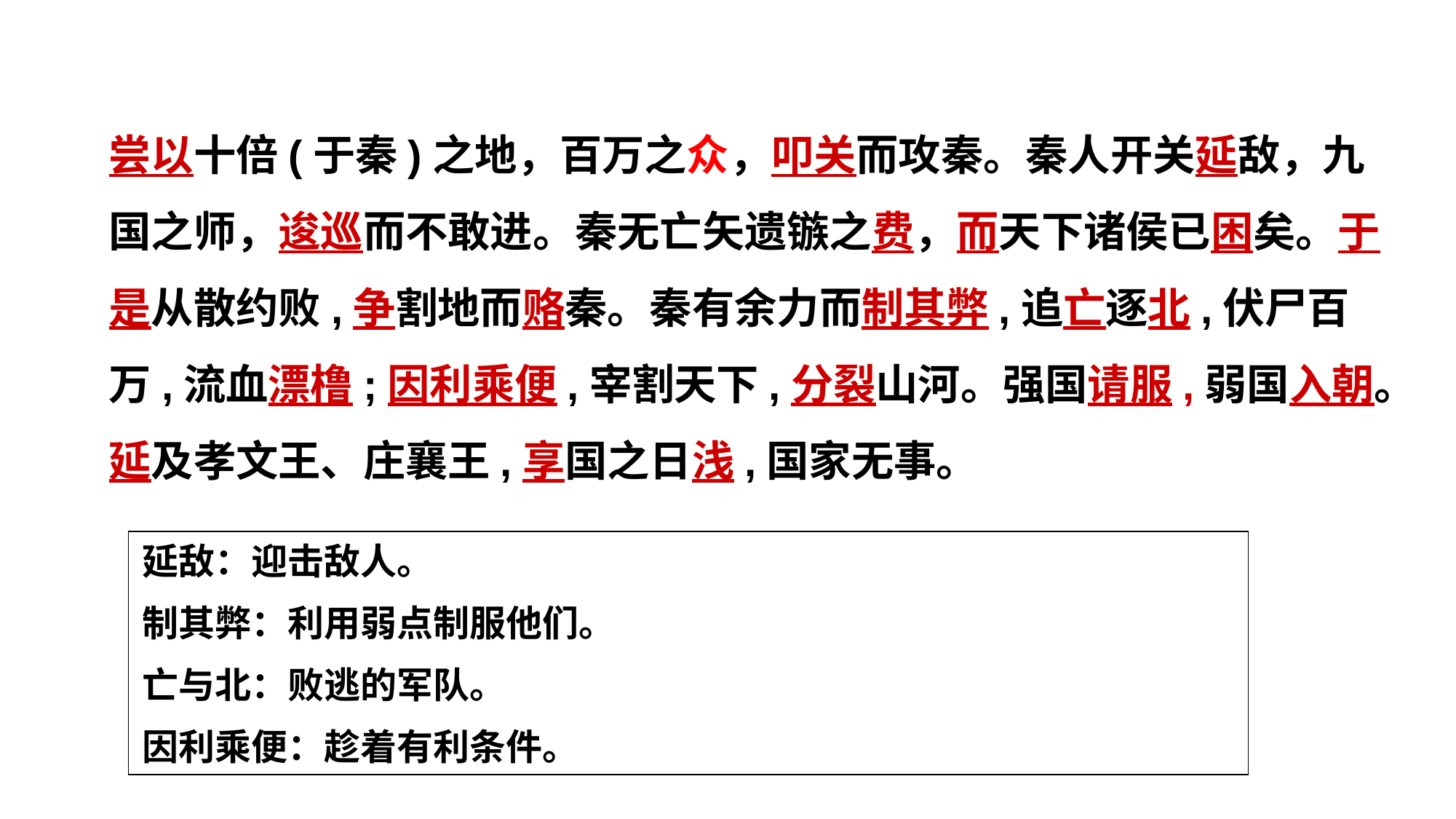

尝以十倍(于秦)之地，百万之众，叩关而攻秦。秦人开关延敌，九国之师，逡巡而不敢进。秦无亡矢遗镞之费，而天下诸侯已困矣。于是从散约败,争割地而赂秦。秦有余力而制其弊,追亡逐北,伏尸百万,流血漂橹;因利乘便,宰割天下,分裂山河。强国请服,弱国入朝。
延及孝文王、庄襄王,享国之日浅,国家无事。

延敌：迎击敌人。
制其弊：利用弱点制服他们。
亡与北：败逃的军队。
因利乘便：趁着有利条件。